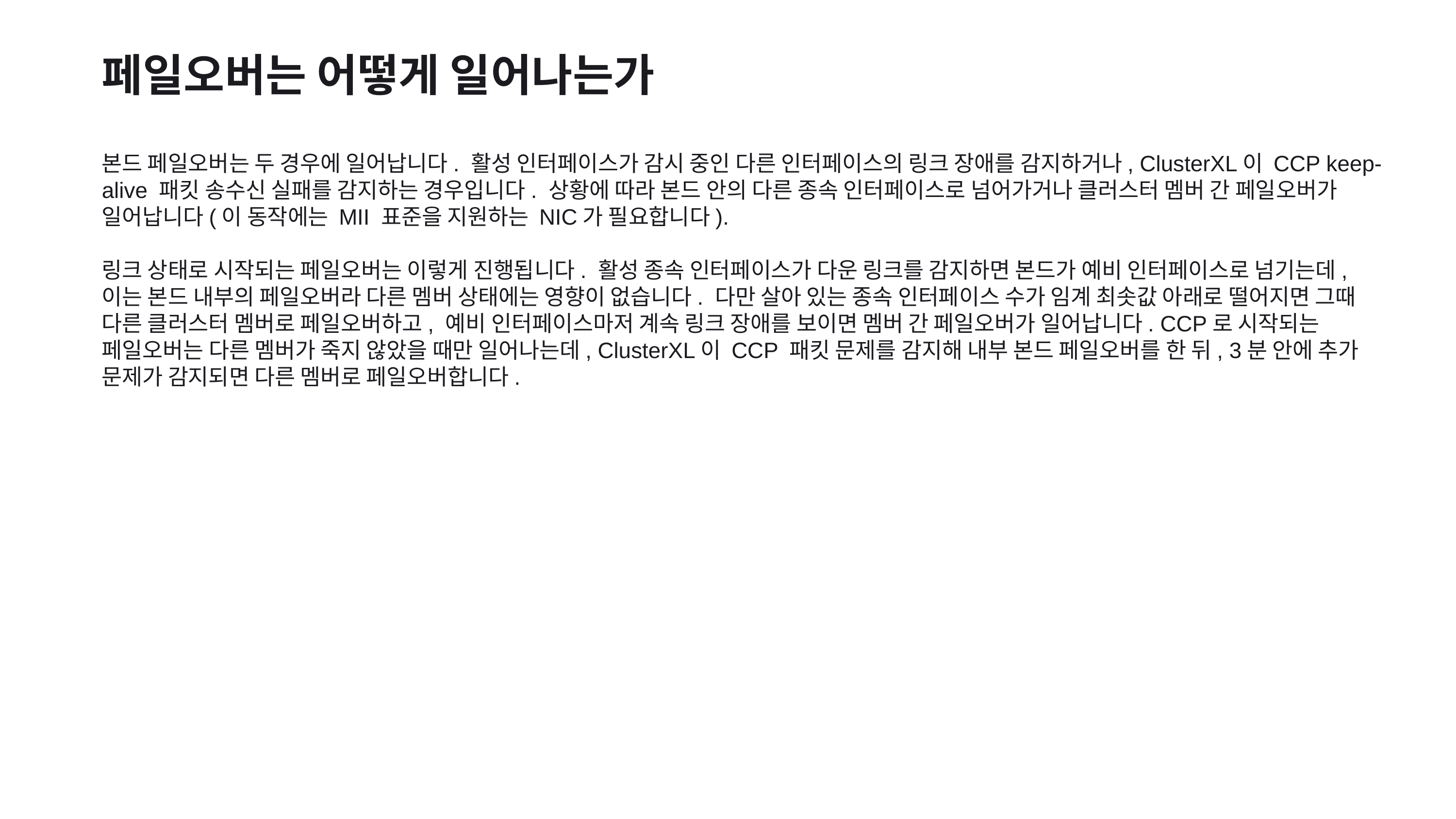

페일오버는 어떻게 일어나는가
본드 페일오버는 두 경우에 일어납니다. 활성 인터페이스가 감시 중인 다른 인터페이스의 링크 장애를 감지하거나, ClusterXL이 CCP keep-alive 패킷 송수신 실패를 감지하는 경우입니다. 상황에 따라 본드 안의 다른 종속 인터페이스로 넘어가거나 클러스터 멤버 간 페일오버가 일어납니다(이 동작에는 MII 표준을 지원하는 NIC가 필요합니다).

링크 상태로 시작되는 페일오버는 이렇게 진행됩니다. 활성 종속 인터페이스가 다운 링크를 감지하면 본드가 예비 인터페이스로 넘기는데, 이는 본드 내부의 페일오버라 다른 멤버 상태에는 영향이 없습니다. 다만 살아 있는 종속 인터페이스 수가 임계 최솟값 아래로 떨어지면 그때 다른 클러스터 멤버로 페일오버하고, 예비 인터페이스마저 계속 링크 장애를 보이면 멤버 간 페일오버가 일어납니다. CCP로 시작되는 페일오버는 다른 멤버가 죽지 않았을 때만 일어나는데, ClusterXL이 CCP 패킷 문제를 감지해 내부 본드 페일오버를 한 뒤, 3분 안에 추가 문제가 감지되면 다른 멤버로 페일오버합니다.